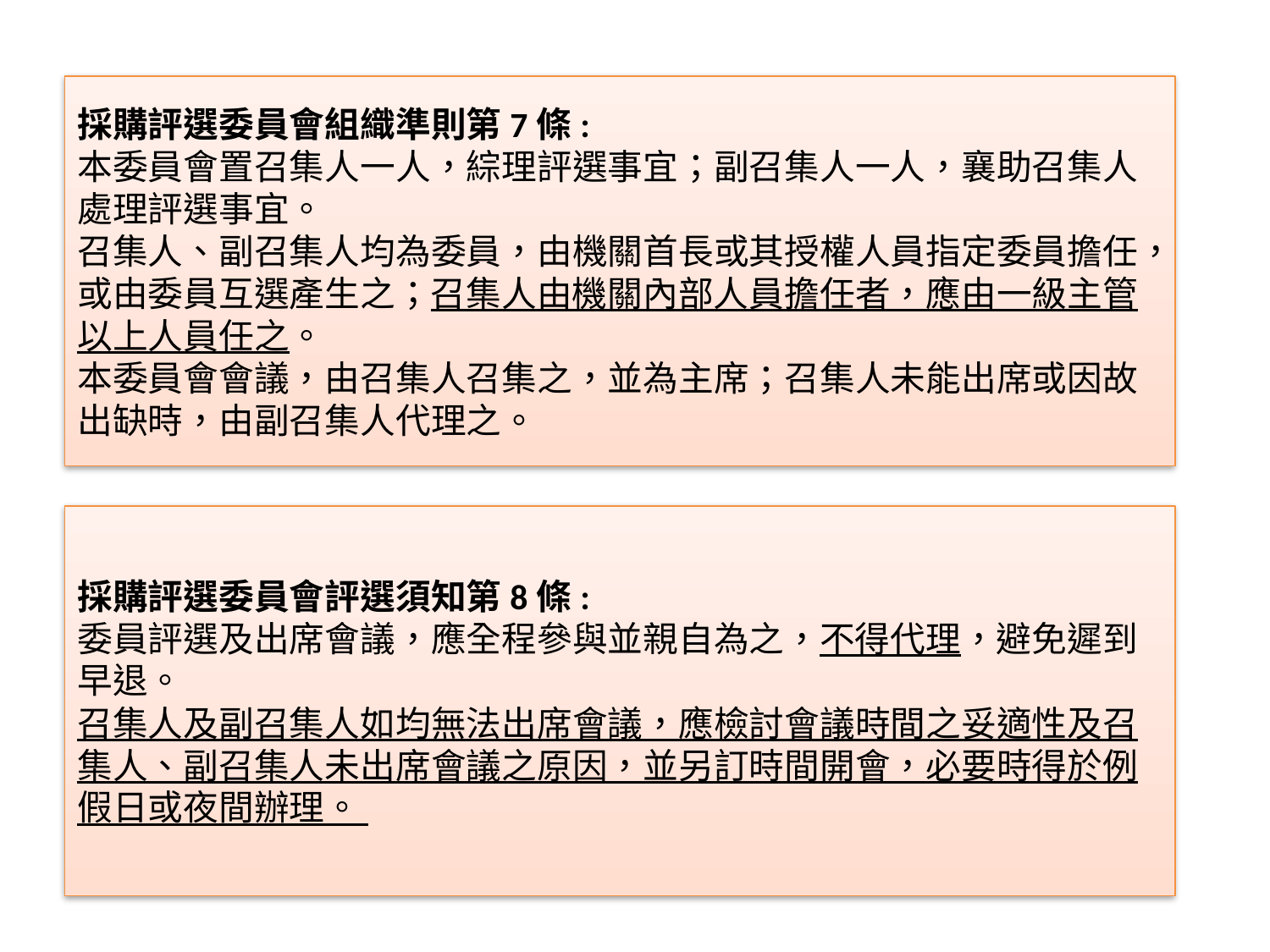

採購評選委員會組織準則第7條:
本委員會置召集人一人，綜理評選事宜；副召集人一人，襄助召集人處理評選事宜。                                                      
召集人、副召集人均為委員，由機關首長或其授權人員指定委員擔任，或由委員互選產生之；召集人由機關內部人員擔任者，應由一級主管以上人員任之。                                                        
本委員會會議，由召集人召集之，並為主席；召集人未能出席或因故出缺時，由副召集人代理之。
採購評選委員會評選須知第8條:
委員評選及出席會議，應全程參與並親自為之，不得代理，避免遲到早退。
召集人及副召集人如均無法出席會議，應檢討會議時間之妥適性及召集人、副召集人未出席會議之原因，並另訂時間開會，必要時得於例假日或夜間辦理。